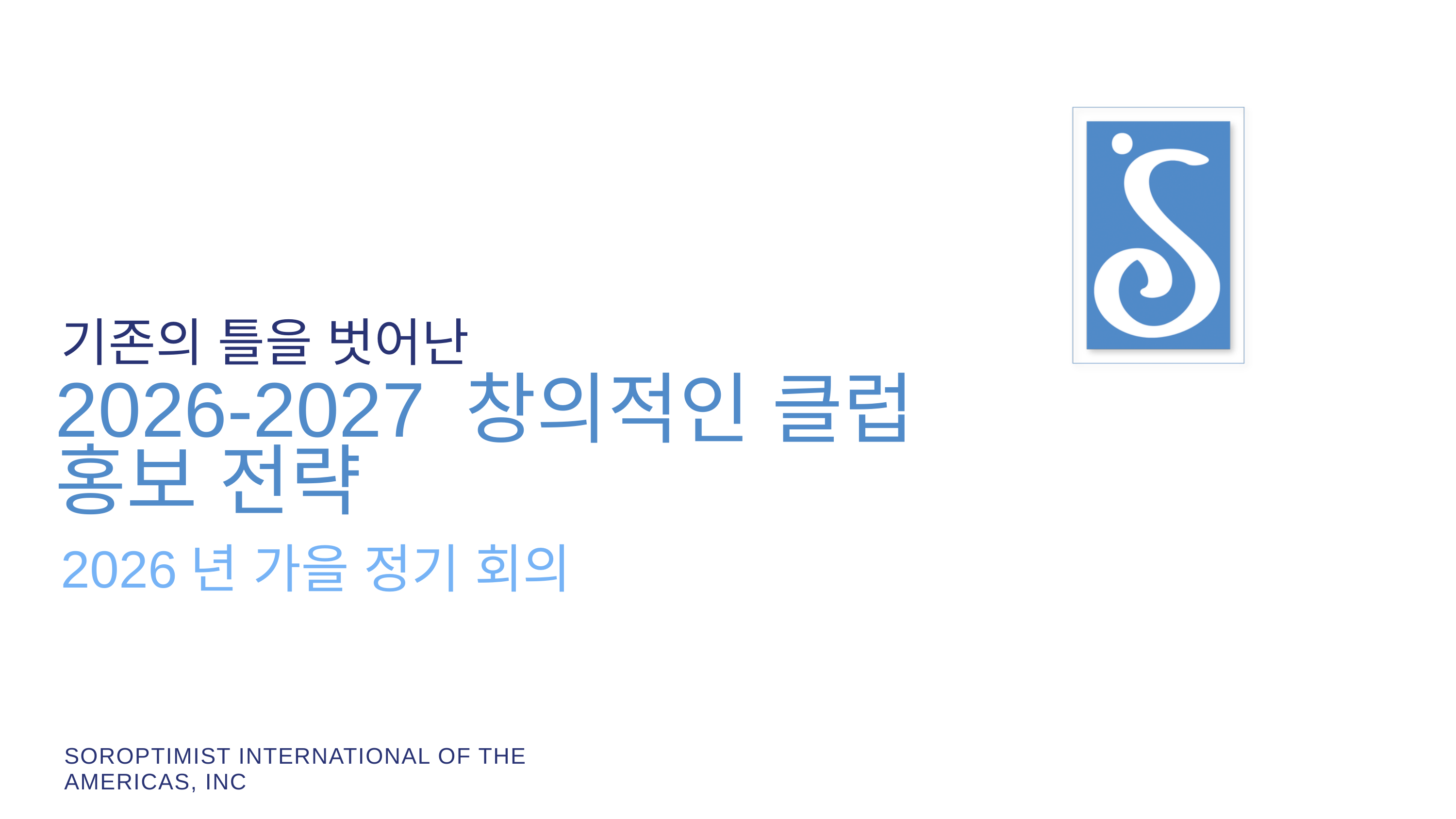

기존의 틀을 벗어난

2026-2027 창의적인 클럽 홍보 전략
2026년 가을 정기 회의
SOROPTIMIST INTERNATIONAL OF THE AMERICAS, INC